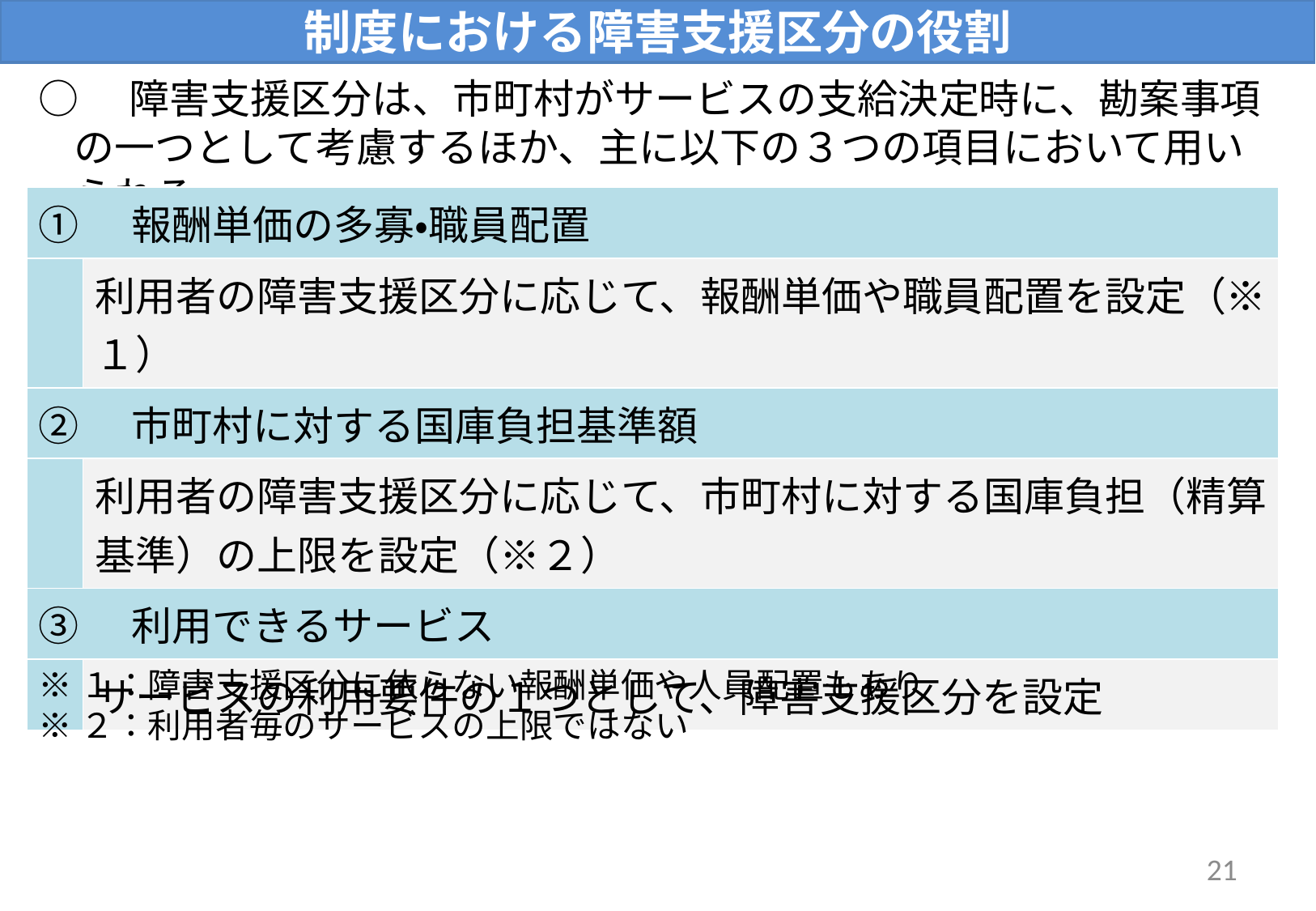

制度における障害支援区分の役割
○　障害支援区分は、市町村がサービスの支給決定時に、勘案事項の一つとして考慮するほか、主に以下の３つの項目において用いられる。
| ①　報酬単価の多寡・職員配置 |  |
| --- | --- |
|  | 利用者の障害支援区分に応じて、報酬単価や職員配置を設定（※１） |
| ②　市町村に対する国庫負担基準額 |  |
|  | 利用者の障害支援区分に応じて、市町村に対する国庫負担（精算基準）の上限を設定（※２） |
| ③　利用できるサービス |  |
|  | サービスの利用要件の１つとして、障害支援区分を設定 |
※１：障害支援区分に依らない報酬単価や人員配置もあり
※２：利用者毎のサービスの上限ではない

21